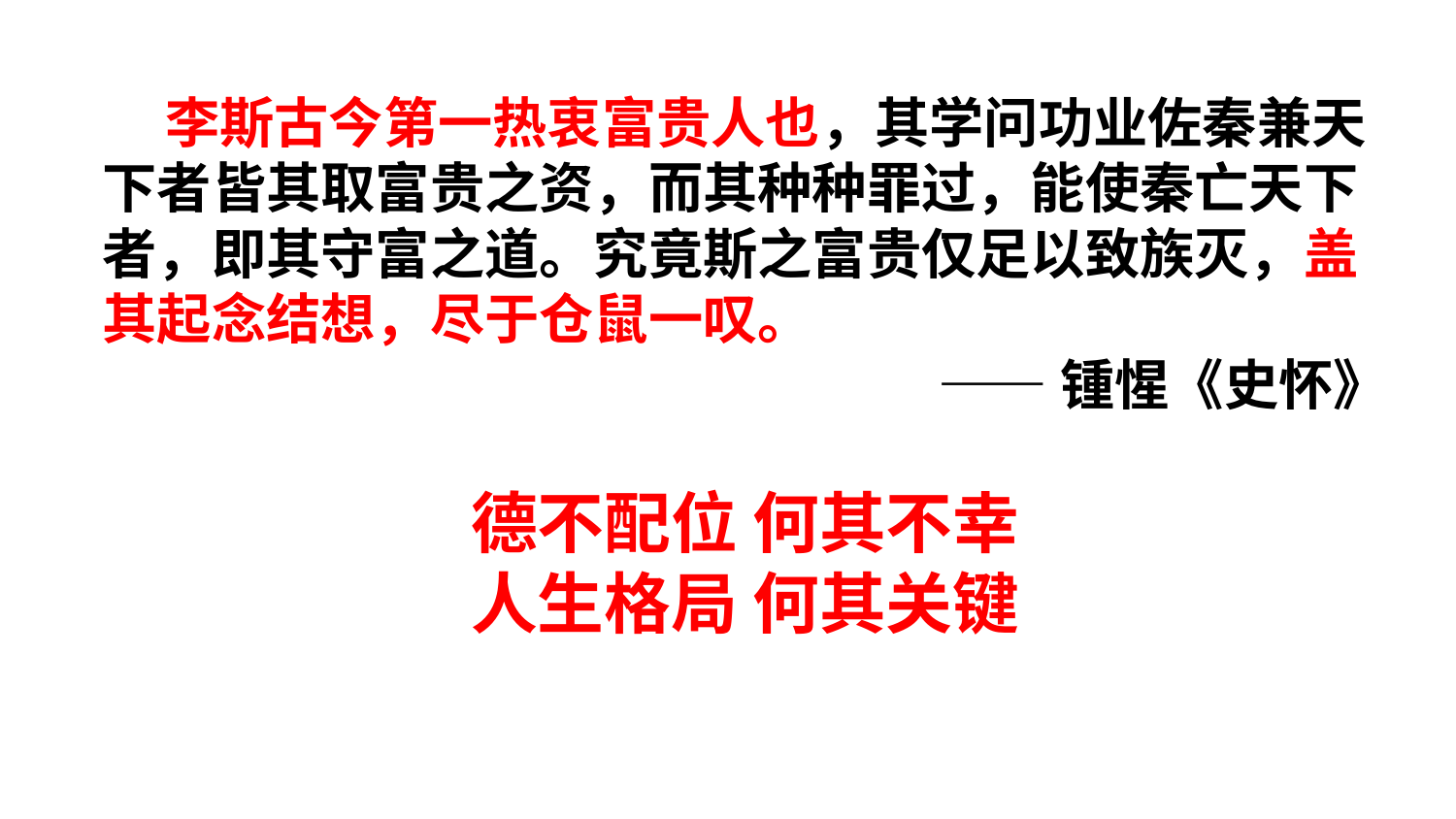

李斯古今第一热衷富贵人也，其学问功业佐秦兼天下者皆其取富贵之资，而其种种罪过，能使秦亡天下者，即其守富之道。究竟斯之富贵仅足以致族灭，盖其起念结想，尽于仓鼠一叹。
——锺惺《史怀》

德不配位 何其不幸
人生格局 何其关键